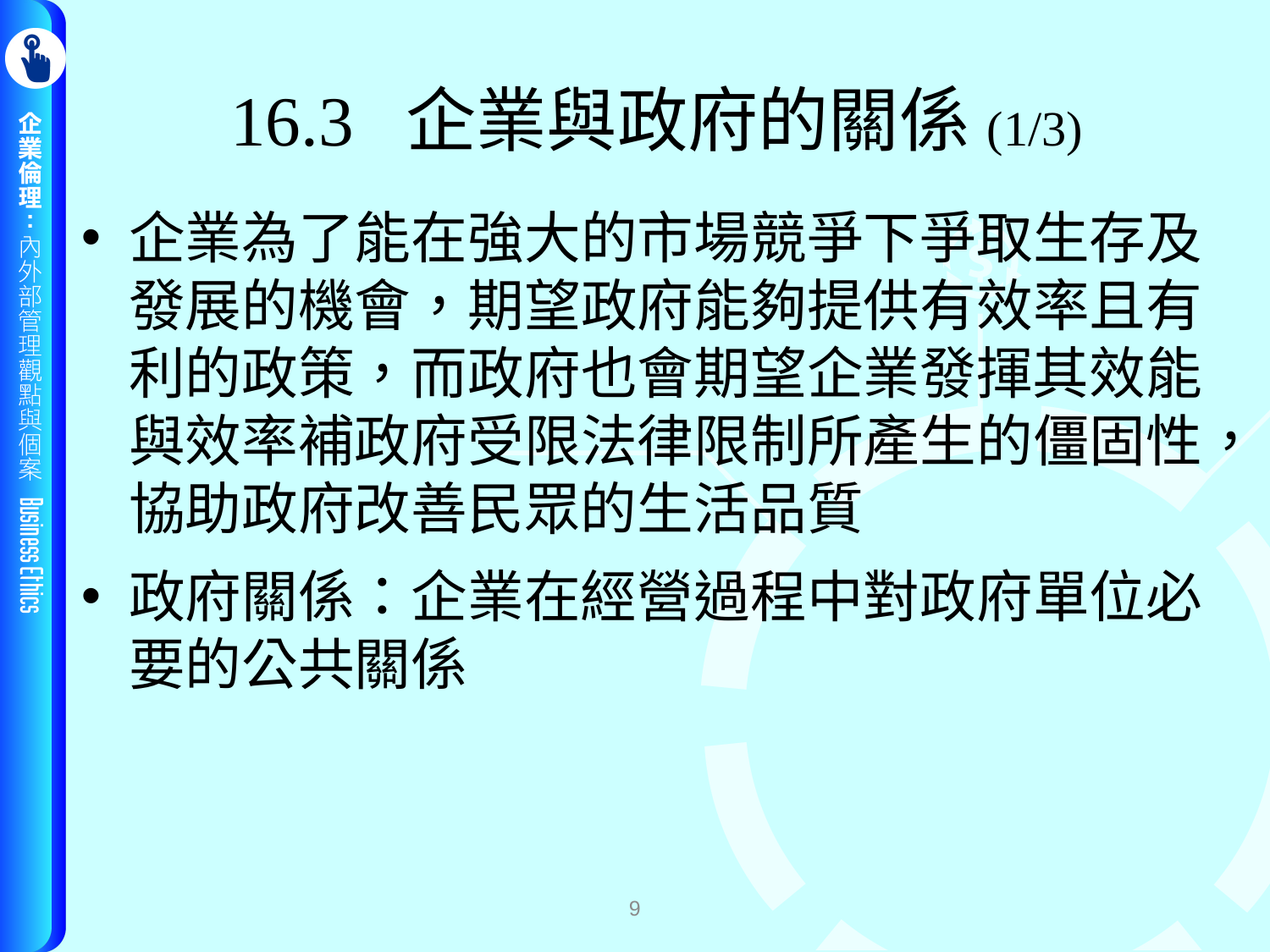

# 16.3  企業與政府的關係(1/3)
企業為了能在強大的市場競爭下爭取生存及發展的機會，期望政府能夠提供有效率且有利的政策，而政府也會期望企業發揮其效能與效率補政府受限法律限制所產生的僵固性，協助政府改善民眾的生活品質
政府關係：企業在經營過程中對政府單位必要的公共關係
9